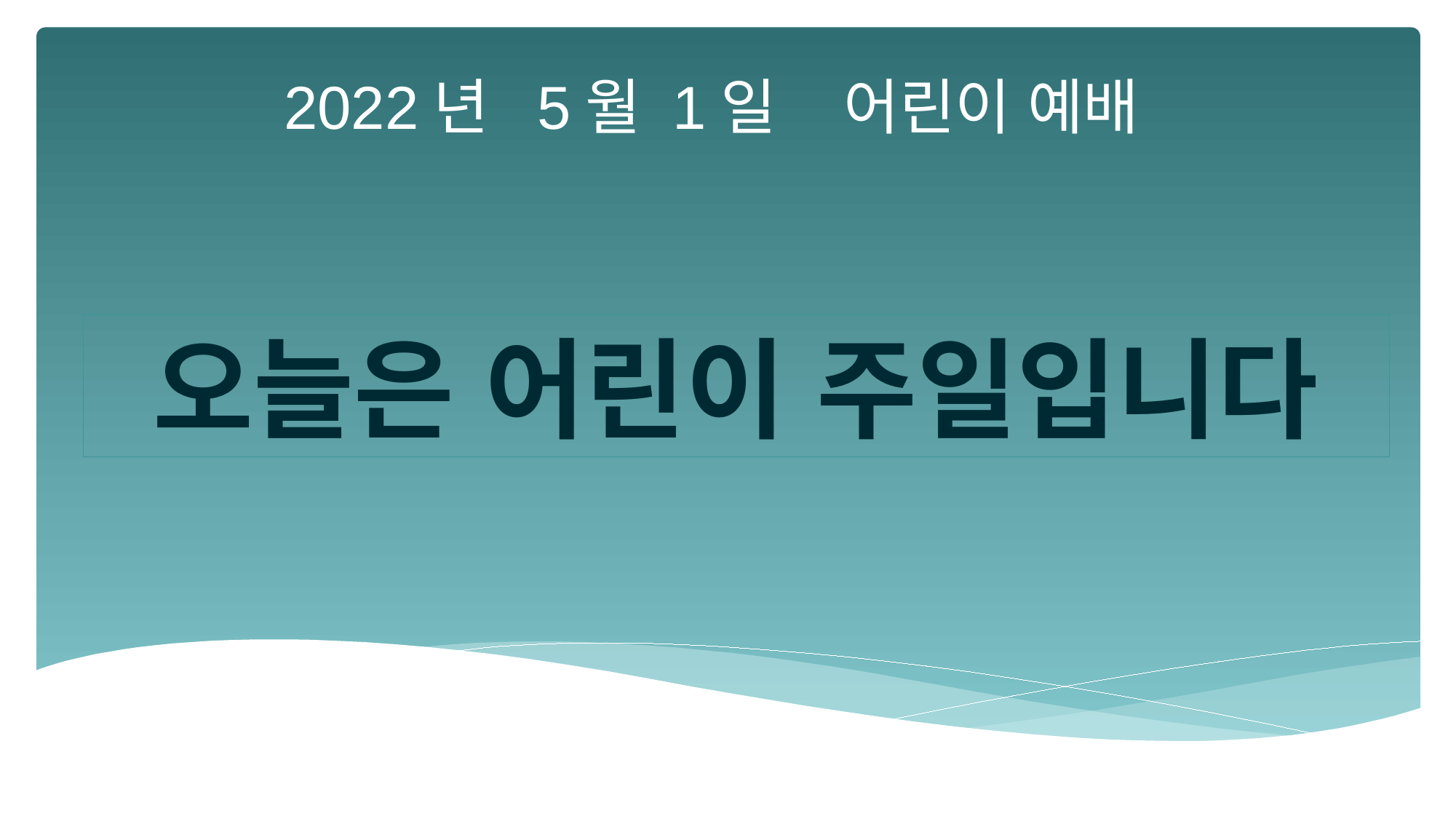

2022년  5월 1일    어린이 예배
오늘은 어린이 주일입니다